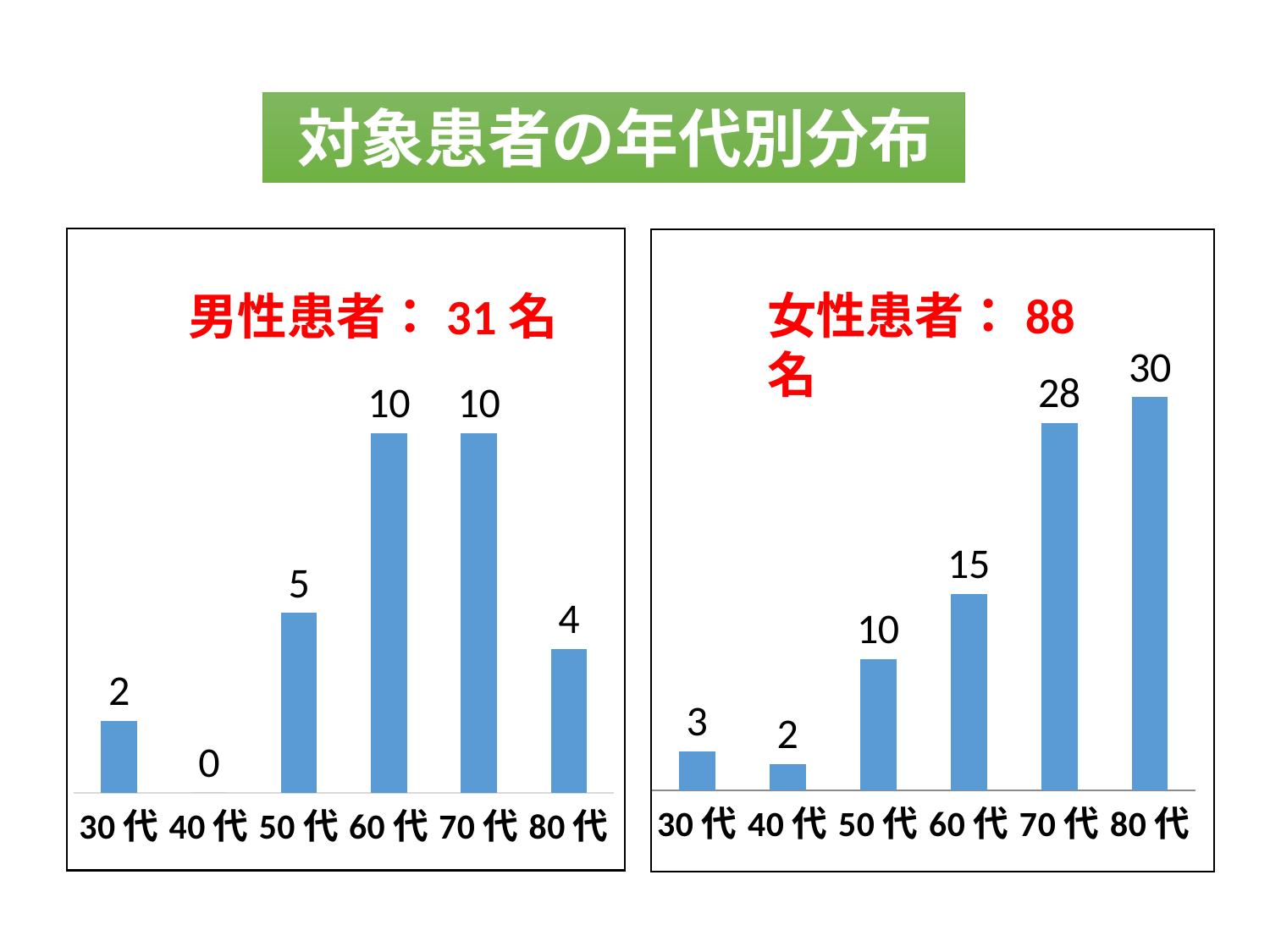

対象患者の年代別分布

男性患者：31名
女性患者：88名

### Chart

| Category |  |
|---|---|
| 30代 | 3.0 |
| 40代 | 2.0 |
| 50代 | 10.0 |
| 60代 | 15.0 |
| 70代 | 28.0 |
| 80代 | 30.0 |

### Chart

| Category |  |
|---|---|
| 30代 | 2.0 |
| 40代 | 0.0 |
| 50代 | 5.0 |
| 60代 | 10.0 |
| 70代 | 10.0 |
| 80代 | 4.0 |